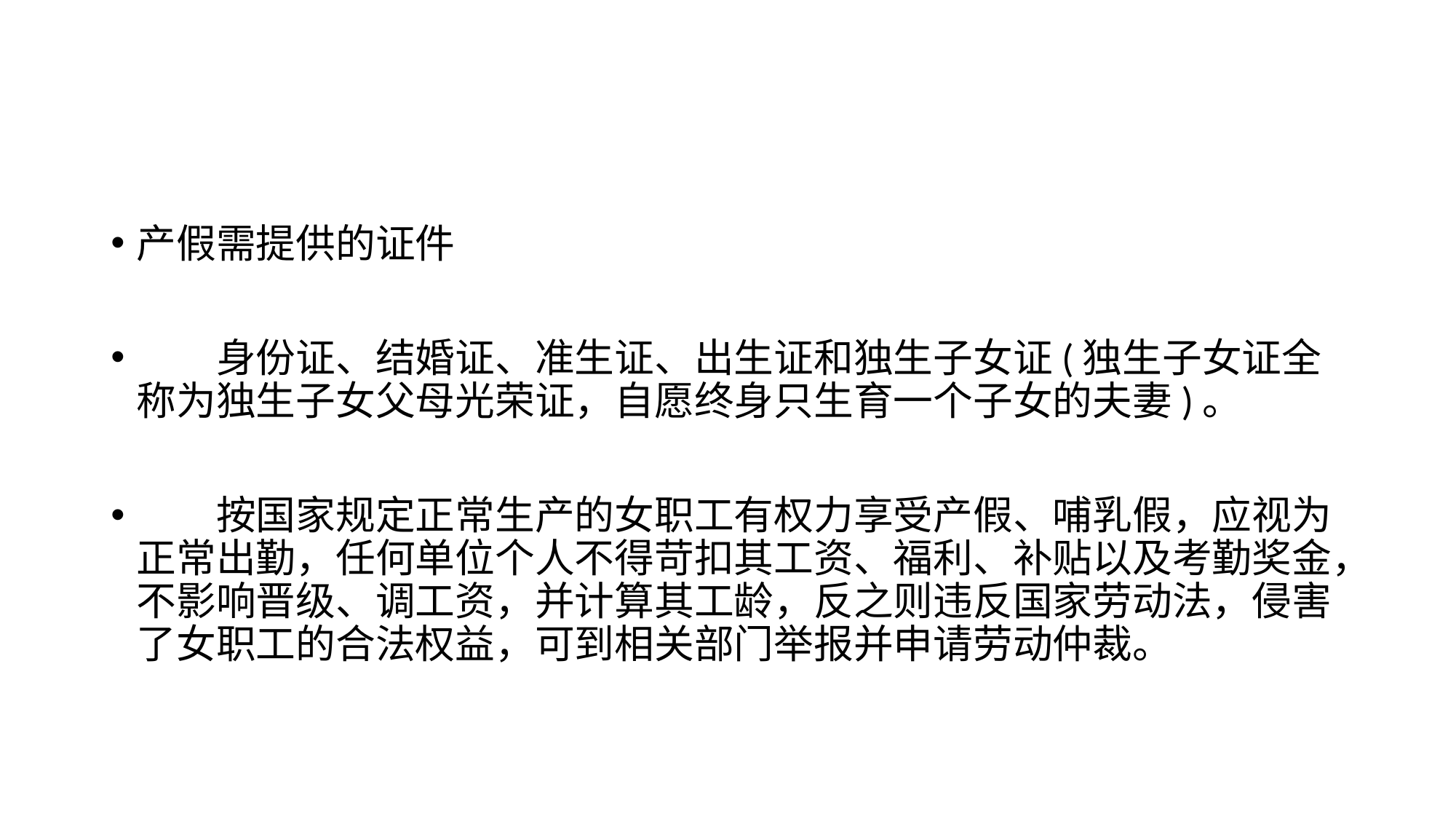

#
产假需提供的证件

　　身份证、结婚证、准生证、出生证和独生子女证(独生子女证全称为独生子女父母光荣证，自愿终身只生育一个子女的夫妻)。

　　按国家规定正常生产的女职工有权力享受产假、哺乳假，应视为正常出勤，任何单位个人不得苛扣其工资、福利、补贴以及考勤奖金，不影响晋级、调工资，并计算其工龄，反之则违反国家劳动法，侵害了女职工的合法权益，可到相关部门举报并申请劳动仲裁。